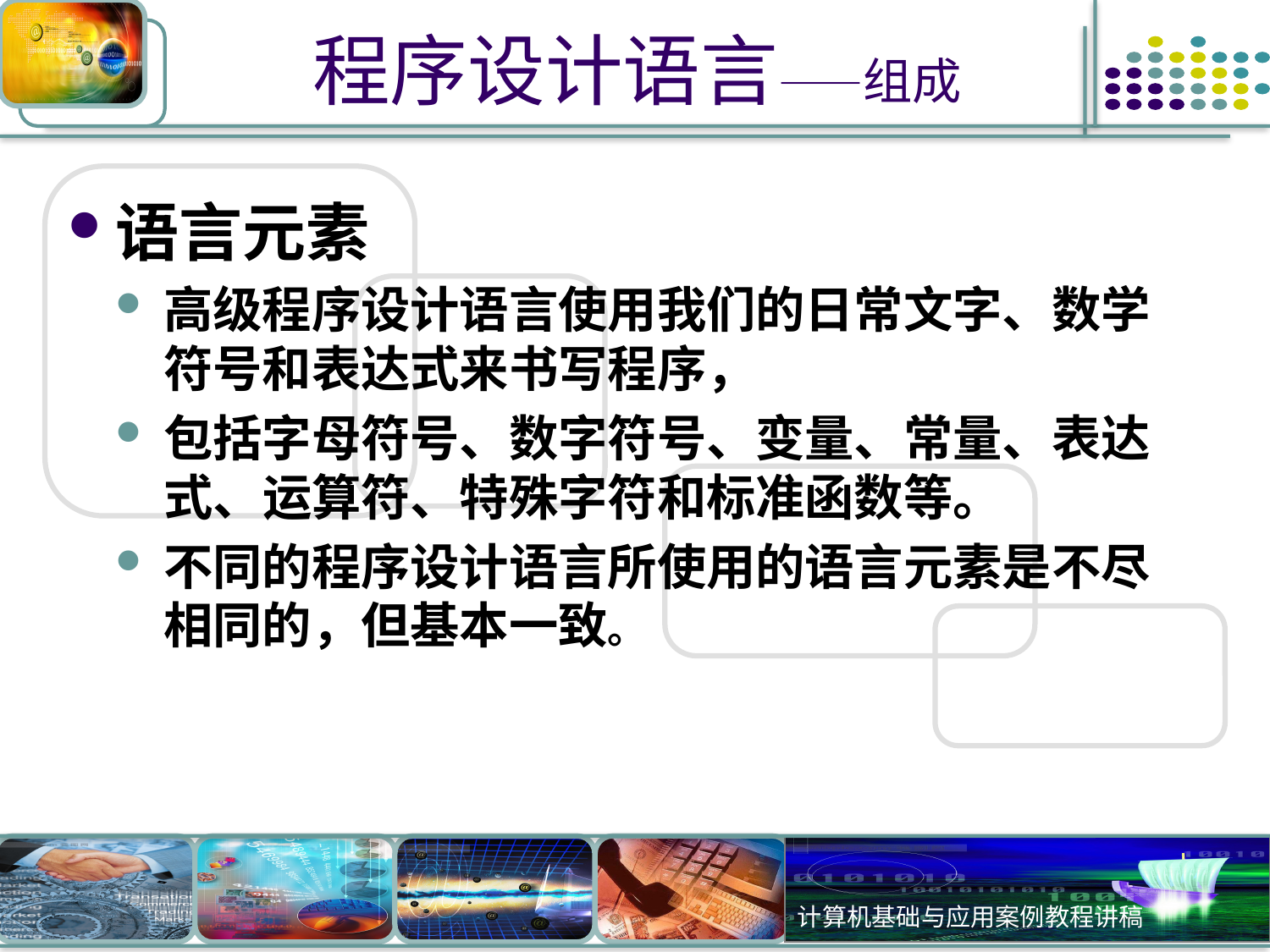

# 程序设计语言——组成
语言元素
高级程序设计语言使用我们的日常文字、数学符号和表达式来书写程序，
包括字母符号、数字符号、变量、常量、表达式、运算符、特殊字符和标准函数等。
不同的程序设计语言所使用的语言元素是不尽相同的，但基本一致。